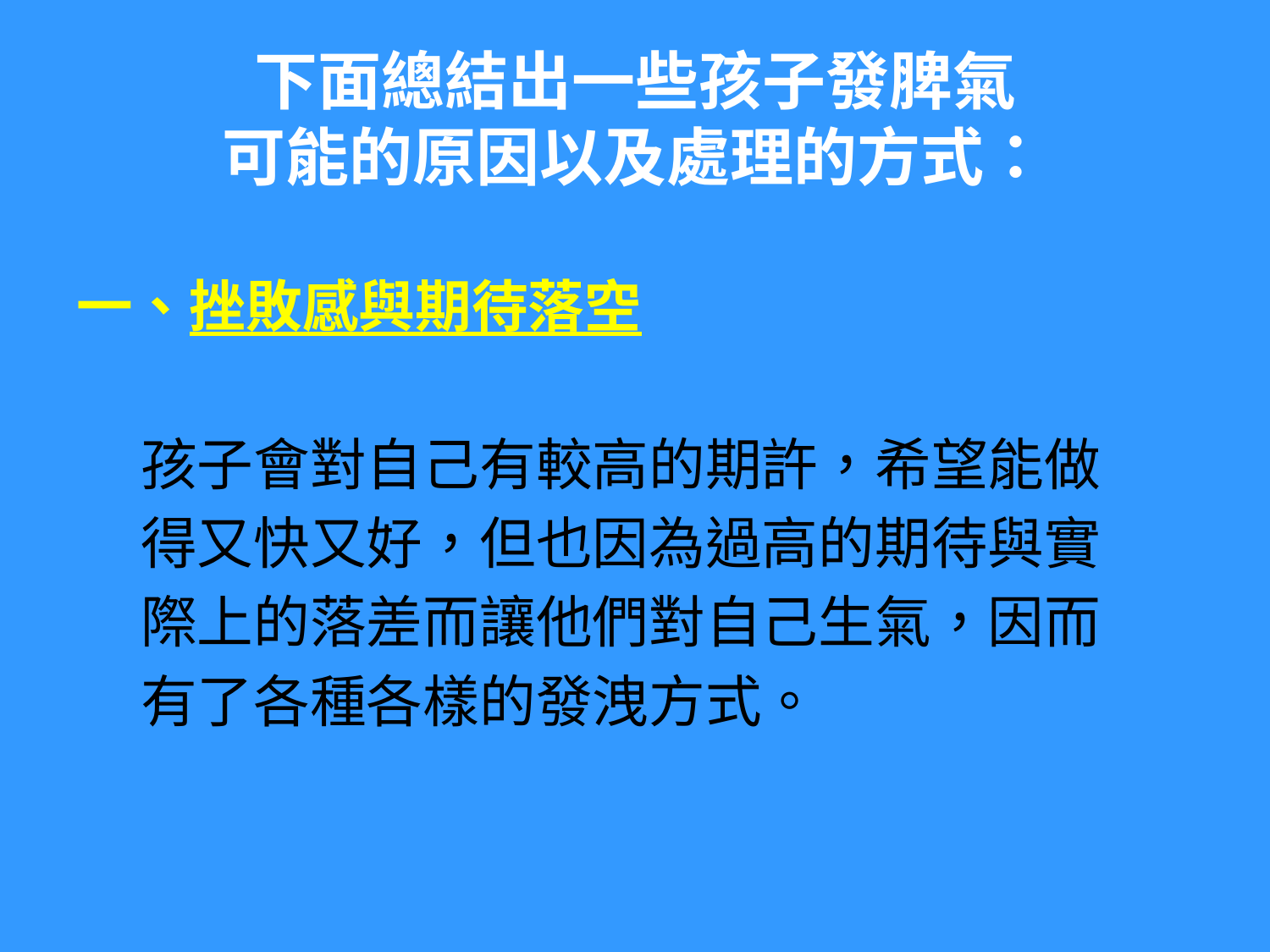

# 下面總結出一些孩子發脾氣 可能的原因以及處理的方式：
一、挫敗感與期待落空

    孩子會對自己有較高的期許，希望能做
    得又快又好，但也因為過高的期待與實
    際上的落差而讓他們對自己生氣，因而
    有了各種各樣的發洩方式。